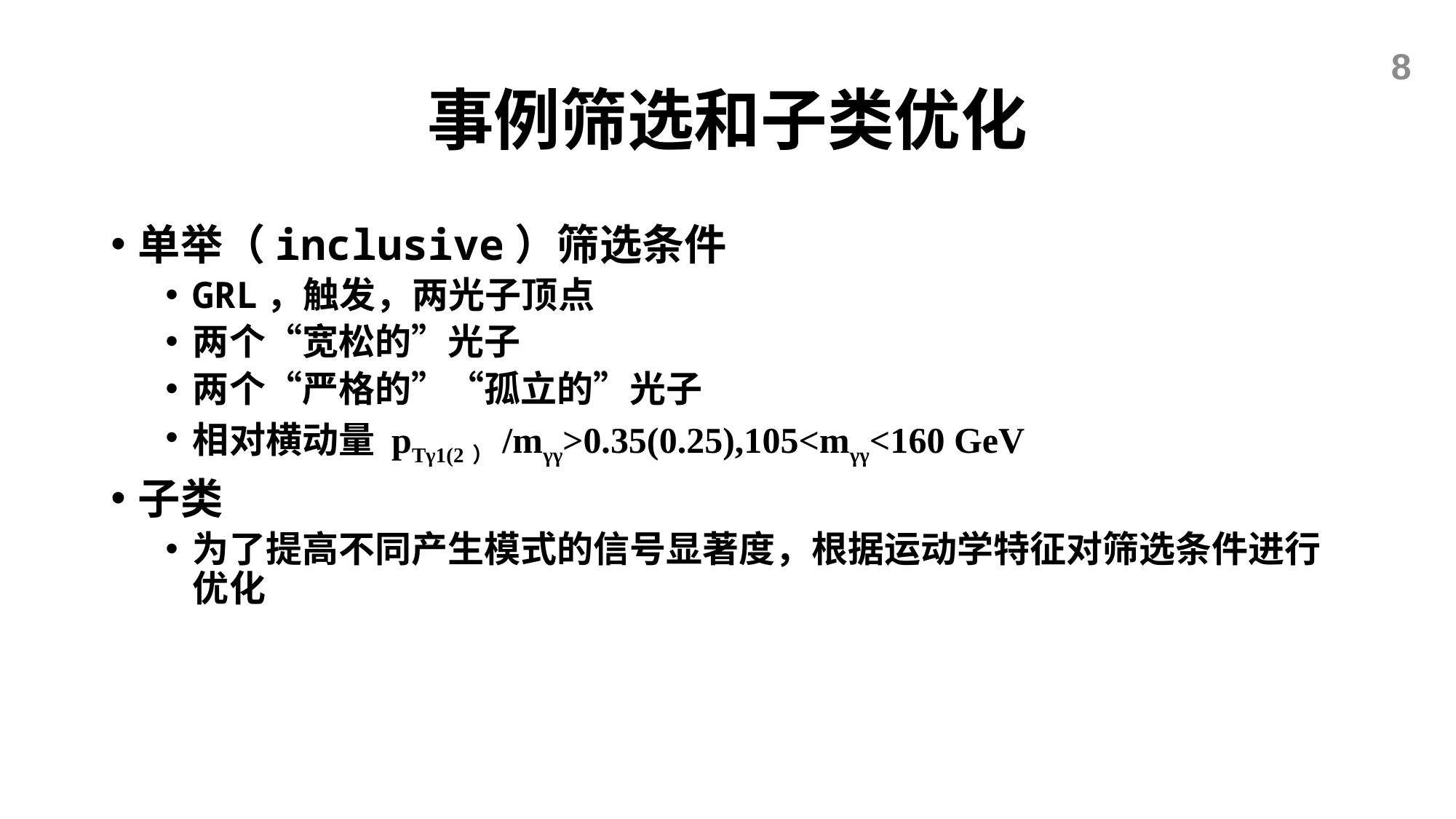

# 事例筛选和子类优化
8
单举（inclusive）筛选条件
GRL，触发，两光子顶点
两个“宽松的”光子
两个“严格的”“孤立的”光子
相对横动量 pTγ1(2）/mγγ>0.35(0.25),105<mγγ<160 GeV
子类
为了提高不同产生模式的信号显著度，根据运动学特征对筛选条件进行优化